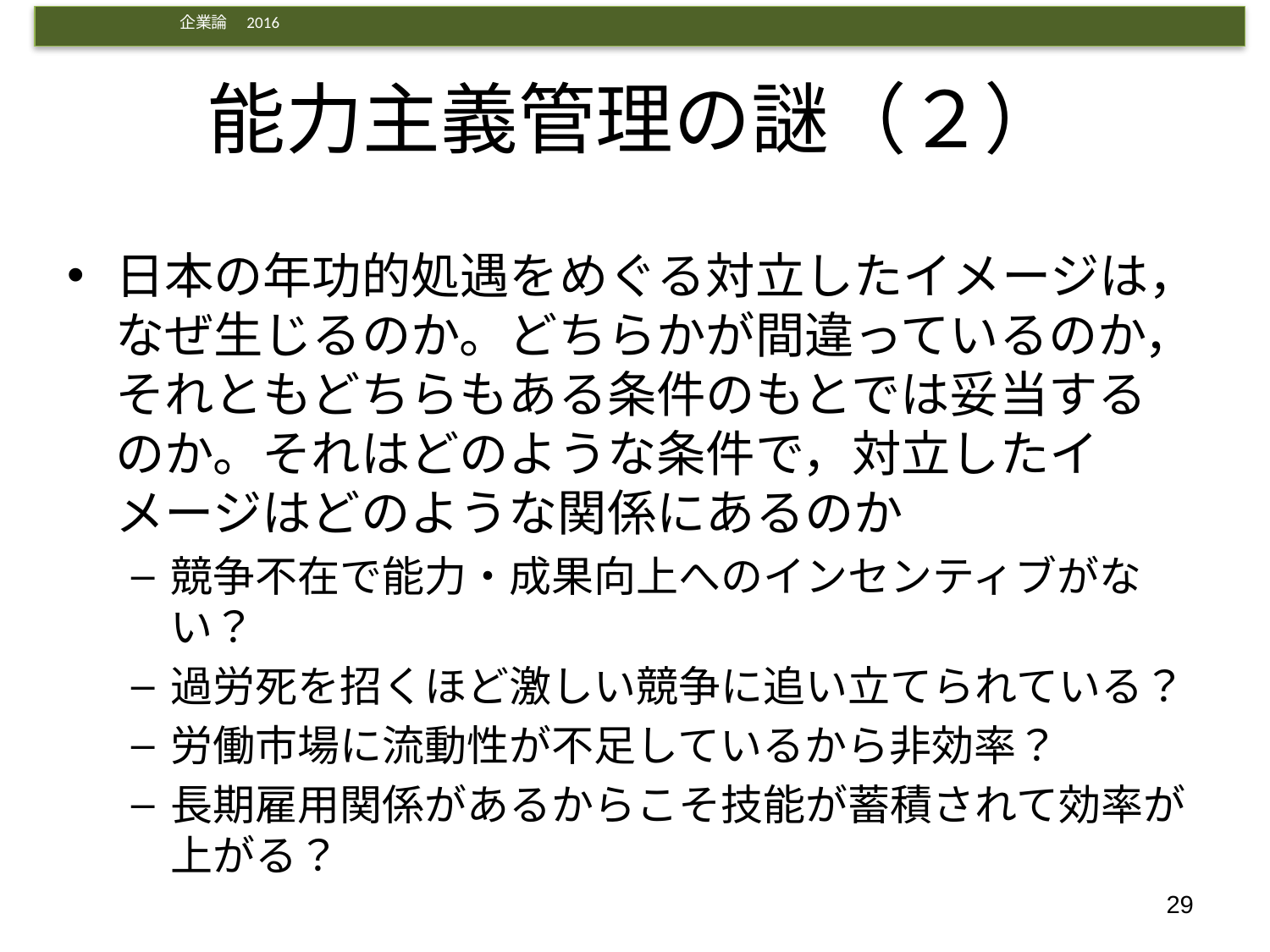

# 能力主義管理の謎（２）
日本の年功的処遇をめぐる対立したイメージは，なぜ生じるのか。どちらかが間違っているのか，それともどちらもある条件のもとでは妥当するのか。それはどのような条件で，対立したイメージはどのような関係にあるのか
競争不在で能力・成果向上へのインセンティブがない？
過労死を招くほど激しい競争に追い立てられている？
労働市場に流動性が不足しているから非効率？
長期雇用関係があるからこそ技能が蓄積されて効率が上がる？

29